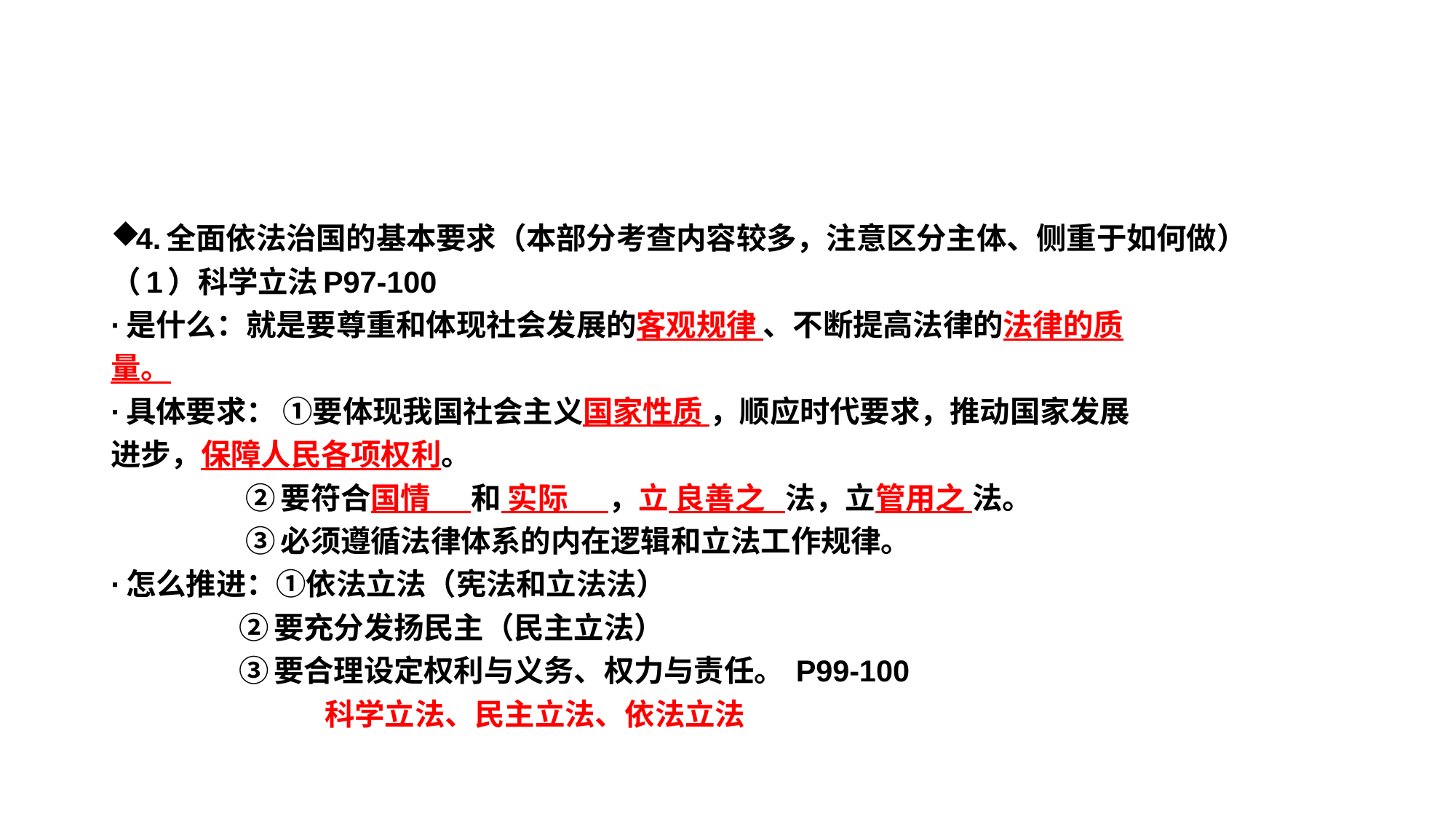

#
4.全面依法治国的基本要求（本部分考查内容较多，注意区分主体、侧重于如何做）
（1）科学立法P97-100
·是什么：就是要尊重和体现社会发展的客观规律 、不断提高法律的法律的质
量。
·具体要求： ①要体现我国社会主义国家性质 ，顺应时代要求，推动国家发展
进步，保障人民各项权利。
                    ②要符合国情      和 实际      ，立 良善之   法，立管用之 法。
                    ③必须遵循法律体系的内在逻辑和立法工作规律。
·怎么推进：①依法立法（宪法和立法法）
                   ②要充分发扬民主（民主立法）
                   ③要合理设定权利与义务、权力与责任。 P99-100
                               科学立法、民主立法、依法立法